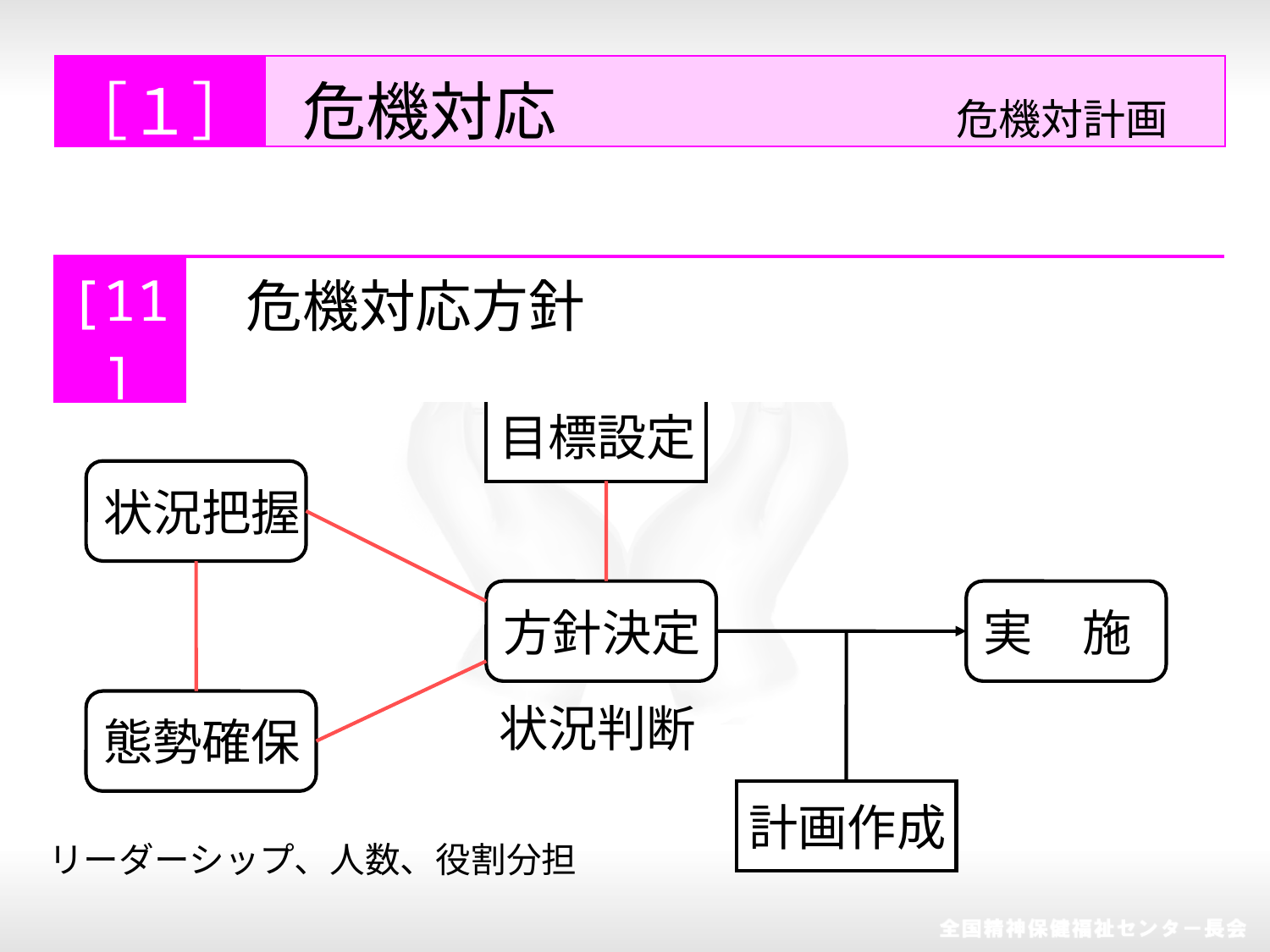

| ［１］ | 危機対応　 　　　　　　　　危機対計画 |
| --- | --- |
| [11] | 危機対応方針 |
| --- | --- |
目標設定
状況把握

方針決定
実　施

態勢確保
状況判断
計画作成
リーダーシップ、人数、役割分担